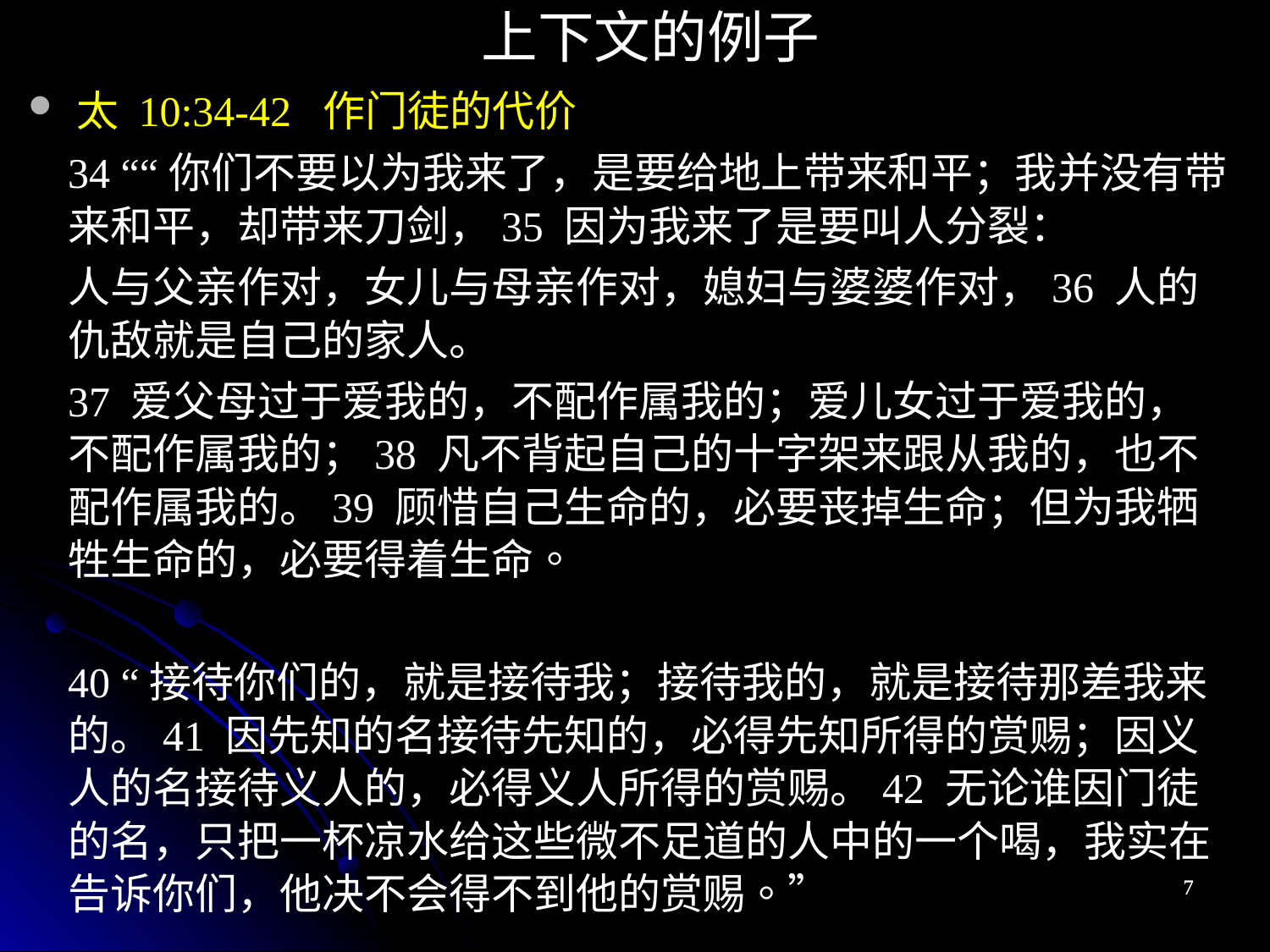

上下文的例子
太 10:34-42  作门徒的代价
34 ““你们不要以为我来了，是要给地上带来和平；我并没有带来和平，却带来刀剑，35 因为我来了是要叫人分裂：
人与父亲作对，女儿与母亲作对，媳妇与婆婆作对，36 人的仇敌就是自己的家人。
37 爱父母过于爱我的，不配作属我的；爱儿女过于爱我的，不配作属我的；38 凡不背起自己的十字架来跟从我的，也不配作属我的。39 顾惜自己生命的，必要丧掉生命；但为我牺牲生命的，必要得着生命。

40 “接待你们的，就是接待我；接待我的，就是接待那差我来的。41 因先知的名接待先知的，必得先知所得的赏赐；因义人的名接待义人的，必得义人所得的赏赐。42 无论谁因门徒的名，只把一杯凉水给这些微不足道的人中的一个喝，我实在告诉你们，他决不会得不到他的赏赐。”
7
7